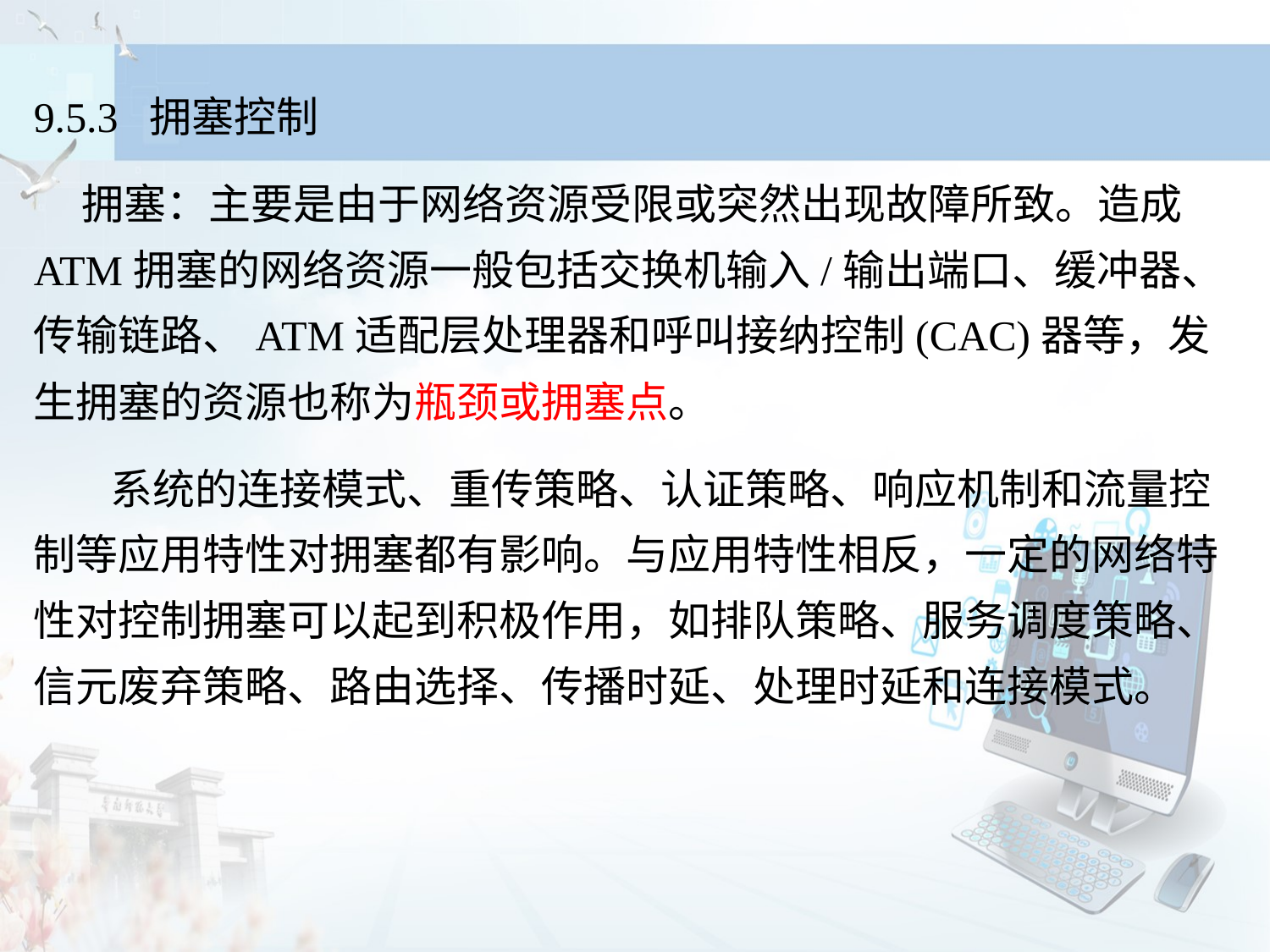

9.5.3  拥塞控制
    拥塞：主要是由于网络资源受限或突然出现故障所致。造成ATM拥塞的网络资源一般包括交换机输入/输出端口、缓冲器、传输链路、ATM适配层处理器和呼叫接纳控制(CAC)器等，发生拥塞的资源也称为瓶颈或拥塞点。
       系统的连接模式、重传策略、认证策略、响应机制和流量控制等应用特性对拥塞都有影响。与应用特性相反，一定的网络特性对控制拥塞可以起到积极作用，如排队策略、服务调度策略、信元废弃策略、路由选择、传播时延、处理时延和连接模式。